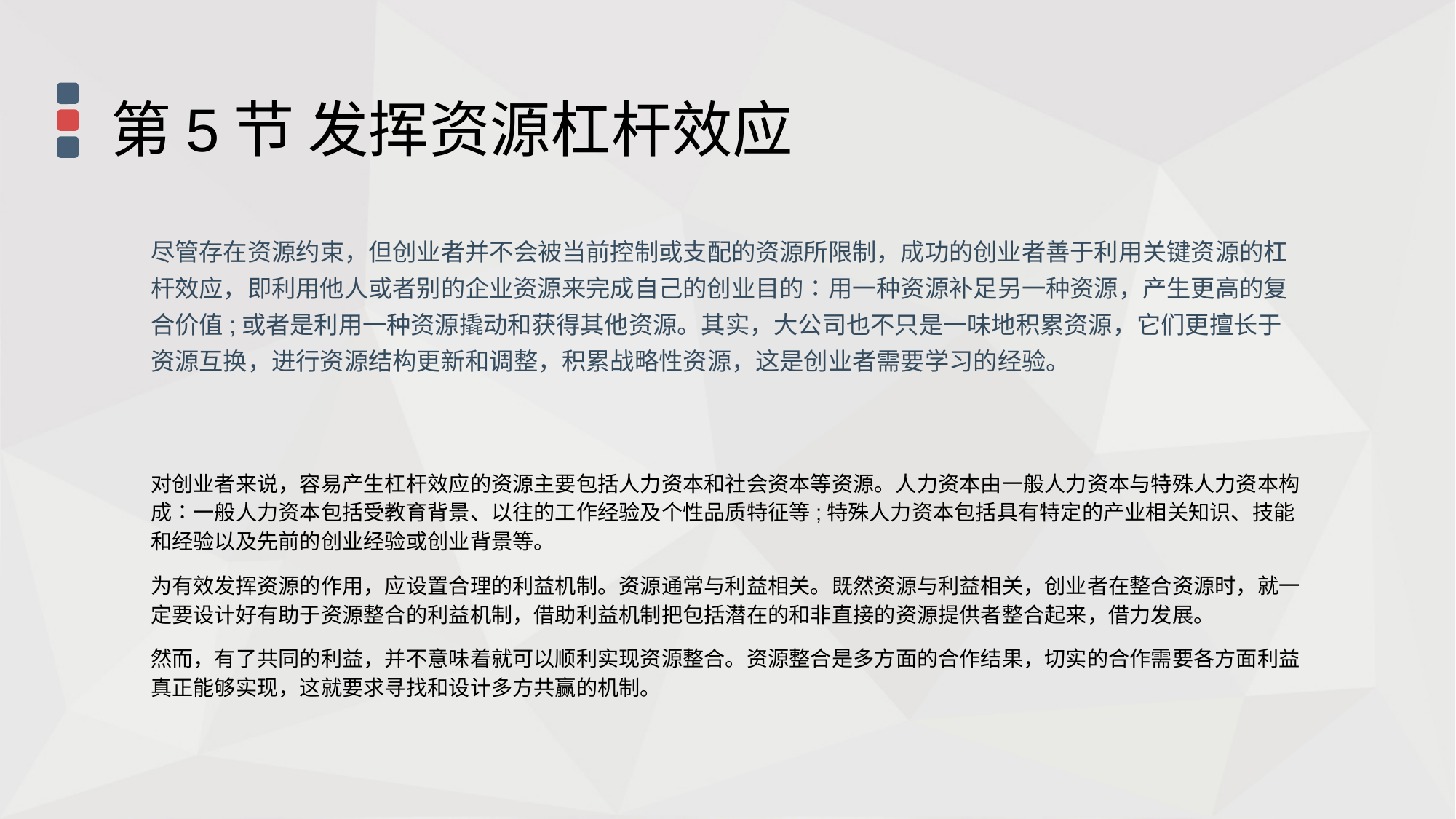

第5节 发挥资源杠杆效应
尽管存在资源约束，但创业者并不会被当前控制或支配的资源所限制，成功的创业者善于利用关键资源的杠杆效应，即利用他人或者别的企业资源来完成自己的创业目的∶用一种资源补足另一种资源，产生更高的复合价值;或者是利用一种资源撬动和获得其他资源。其实，大公司也不只是一味地积累资源，它们更擅长于资源互换，进行资源结构更新和调整，积累战略性资源，这是创业者需要学习的经验。
对创业者来说，容易产生杠杆效应的资源主要包括人力资本和社会资本等资源。人力资本由一般人力资本与特殊人力资本构成∶一般人力资本包括受教育背景、以往的工作经验及个性品质特征等;特殊人力资本包括具有特定的产业相关知识、技能和经验以及先前的创业经验或创业背景等。
为有效发挥资源的作用，应设置合理的利益机制。资源通常与利益相关。既然资源与利益相关，创业者在整合资源时，就一定要设计好有助于资源整合的利益机制，借助利益机制把包括潜在的和非直接的资源提供者整合起来，借力发展。
然而，有了共同的利益，并不意味着就可以顺利实现资源整合。资源整合是多方面的合作结果，切实的合作需要各方面利益真正能够实现，这就要求寻找和设计多方共赢的机制。